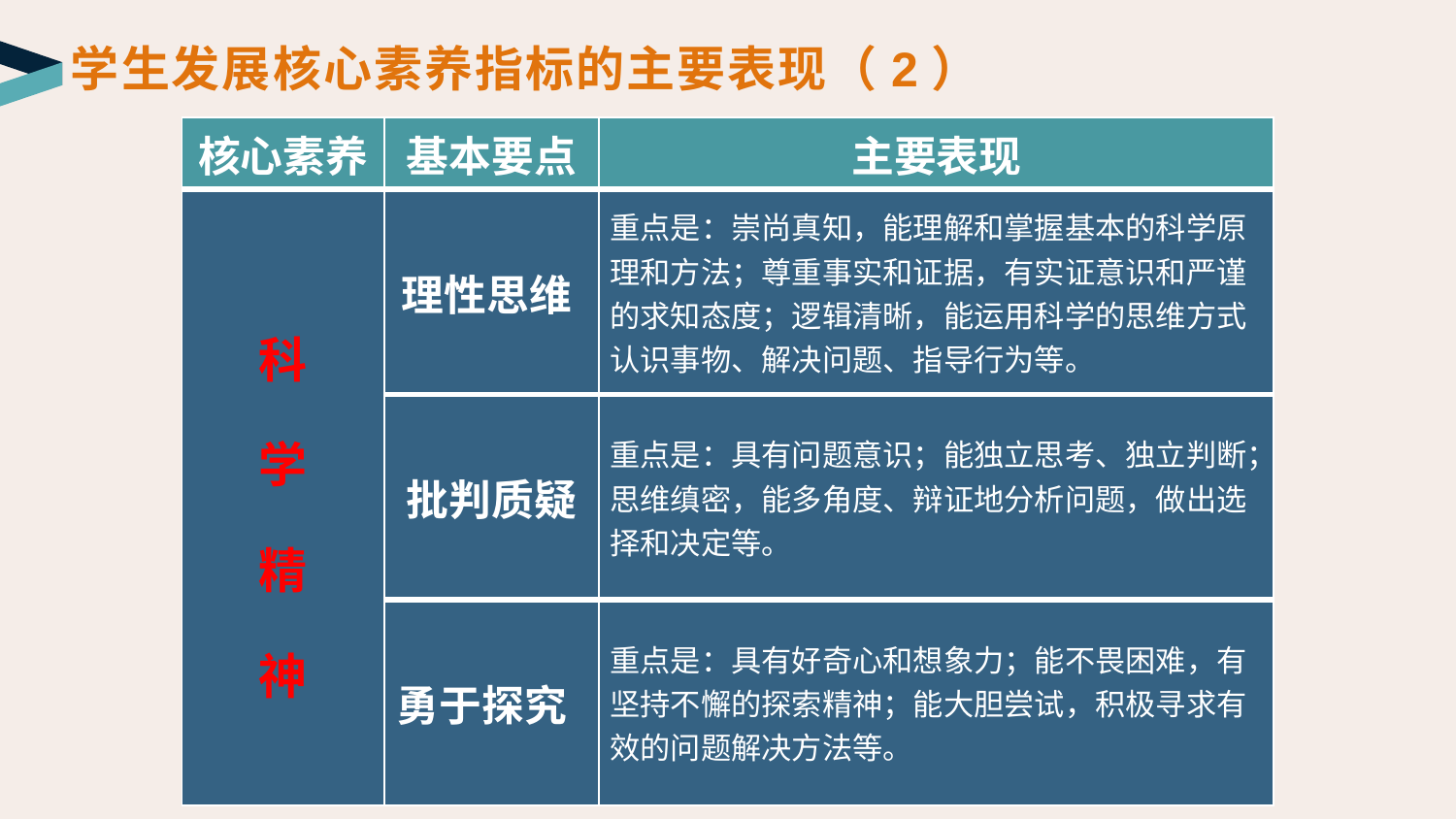

学生发展核心素养指标的主要表现（2）

| 核心素养 | 基本要点 | 主要表现 |
| --- | --- | --- |
| 科 学 精 神 | 理性思维 | 重点是：崇尚真知，能理解和掌握基本的科学原理和方法；尊重事实和证据，有实证意识和严谨的求知态度；逻辑清晰，能运用科学的思维方式认识事物、解决问题、指导行为等。 |
|  | 批判质疑 | 重点是：具有问题意识；能独立思考、独立判断；思维缜密，能多角度、辩证地分析问题，做出选择和决定等。 |
|  | 勇于探究 | 重点是：具有好奇心和想象力；能不畏困难，有坚持不懈的探索精神；能大胆尝试，积极寻求有效的问题解决方法等。 |